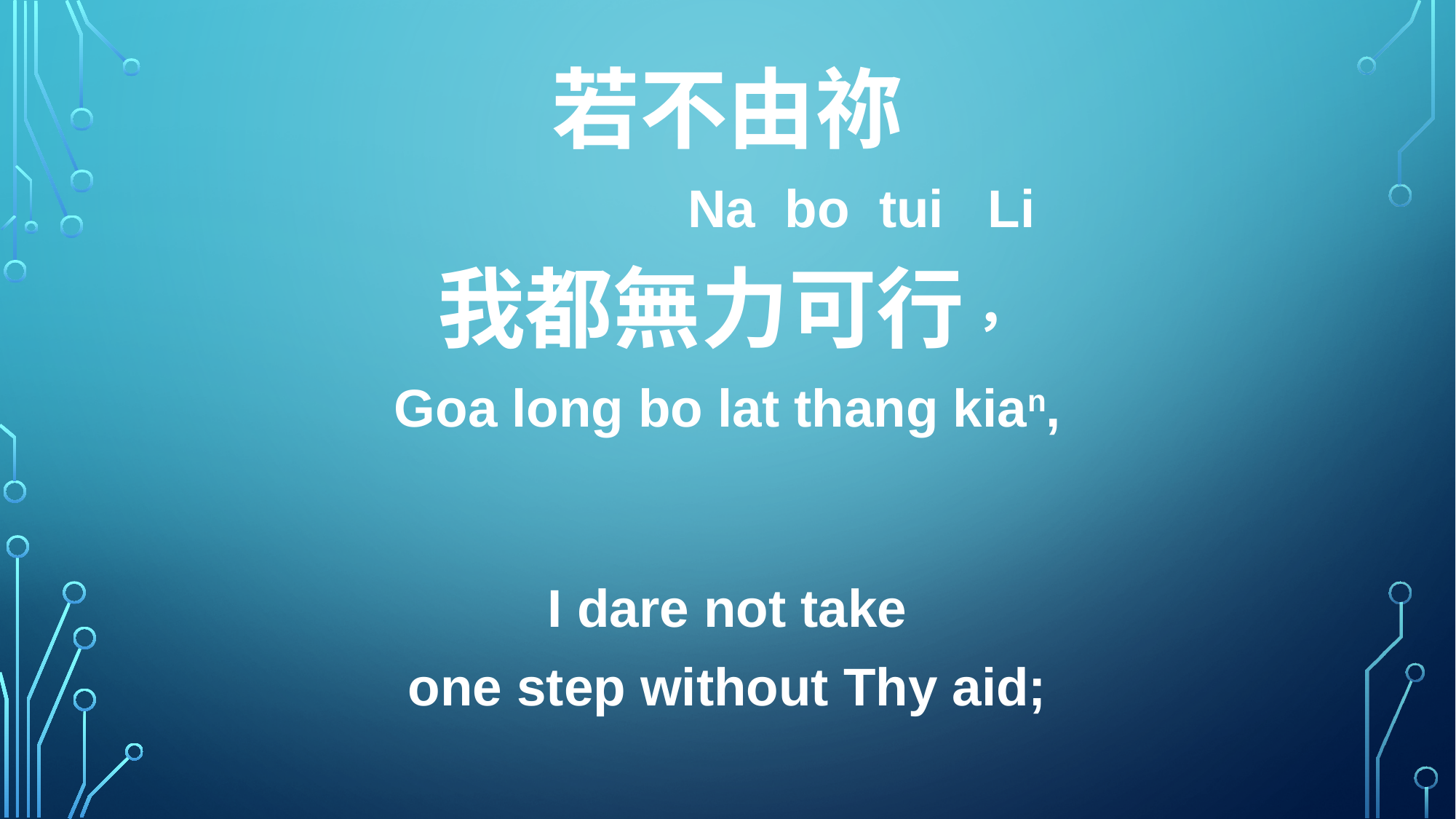

若不由祢
                                    Na  bo  tui   Li
我都無力可行，
Goa long bo lat thang kian,

I dare not take
one step without Thy aid;